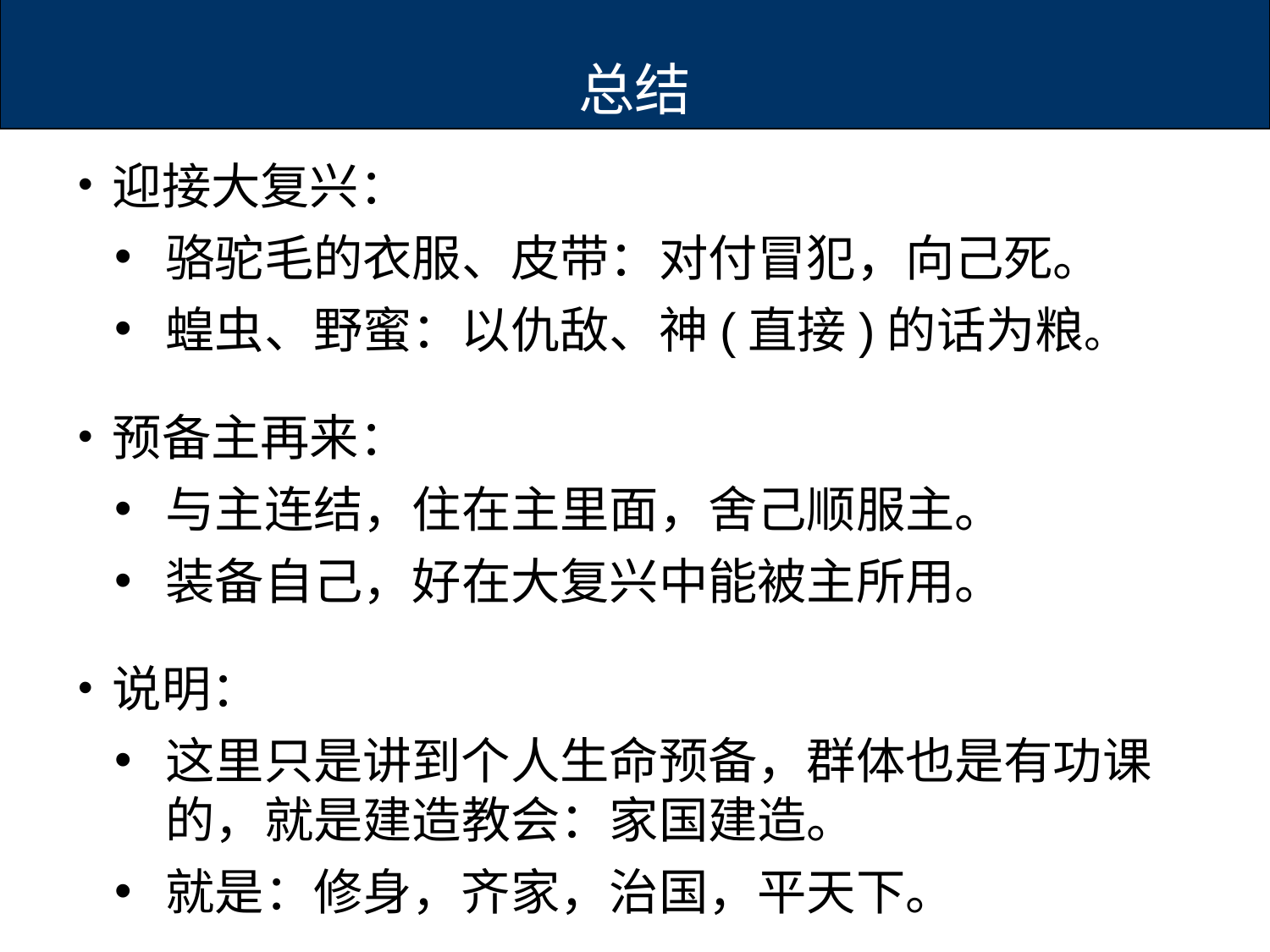

总结
 迎接大复兴：
骆驼毛的衣服、皮带：对付冒犯，向己死。
蝗虫、野蜜：以仇敌、神(直接)的话为粮。
 预备主再来：
与主连结，住在主里面，舍己顺服主。
装备自己，好在大复兴中能被主所用。
 说明：
这里只是讲到个人生命预备，群体也是有功课的，就是建造教会：家国建造。
就是：修身，齐家，治国，平天下。